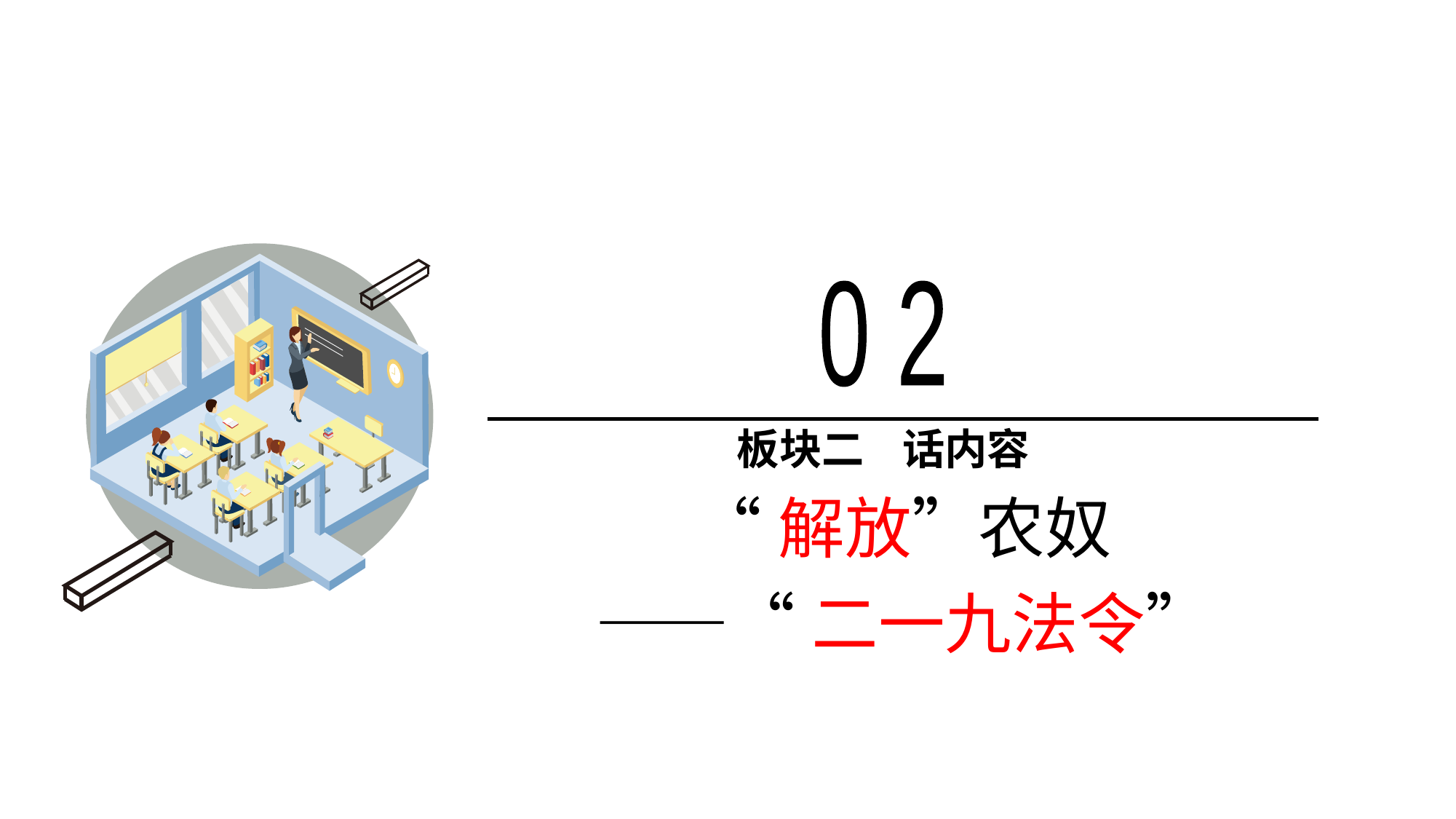

0 2
# 板块二    话内容
“解放”农奴
——“二一九法令”